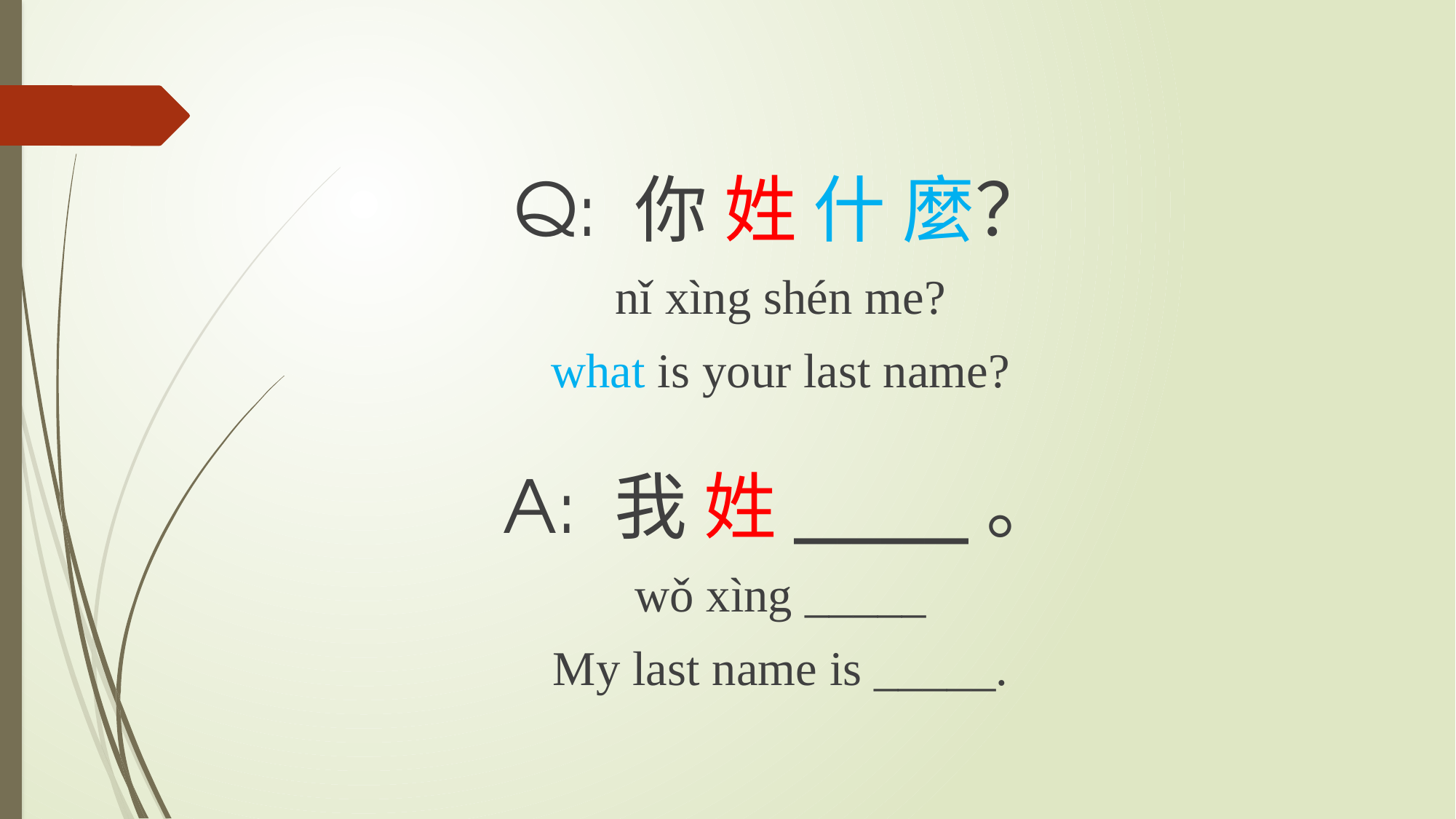

Q: 你 姓 什 麼？
nǐ xìng shén me?
what is your last name?

A: 我 姓____。
wǒ xìng _____
My last name is _____.